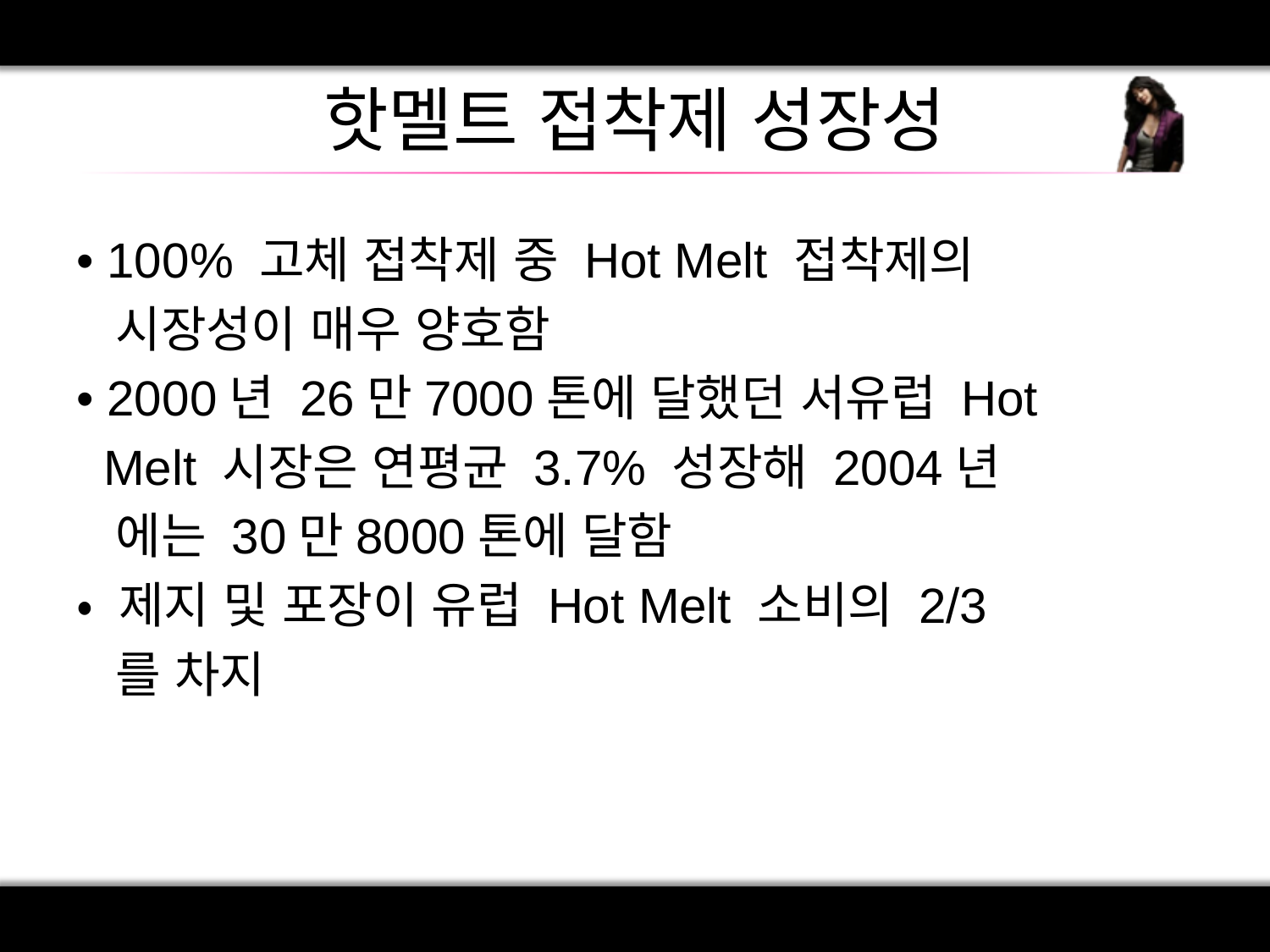

# 핫멜트 접착제 성장성
• 100% 고체 접착제 중 Hot Melt 접착제의
  시장성이 매우 양호함
• 2000년 26만7000톤에 달했던 서유럽 Hot
  Melt 시장은 연평균 3.7% 성장해 2004년
  에는 30만8000톤에 달함
• 제지 및 포장이 유럽 Hot Melt 소비의 2/3
  를 차지